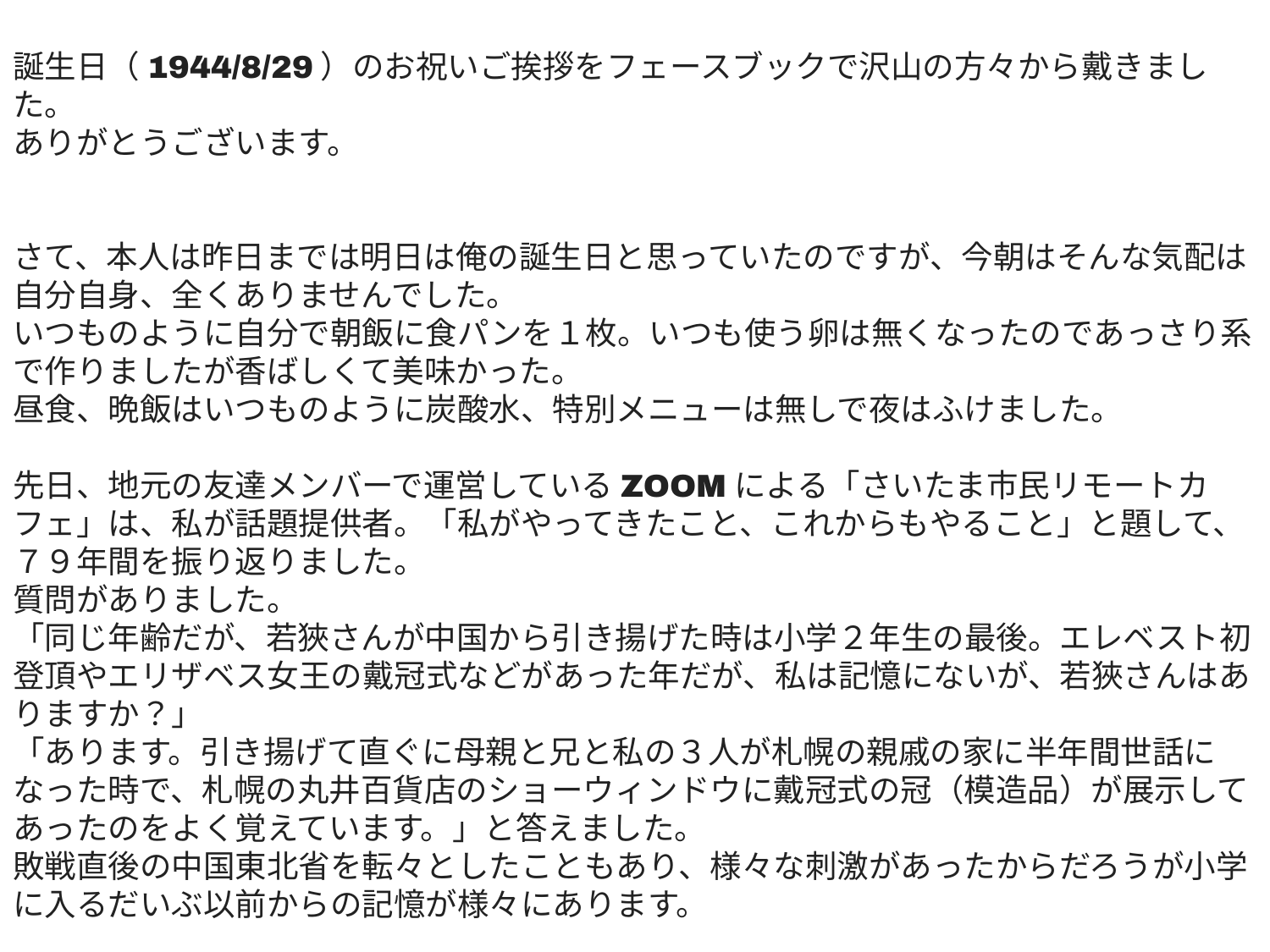

誕生日（1944/8/29）のお祝いご挨拶をフェースブックで沢山の方々から戴きました。
ありがとうございます。

さて、本人は昨日までは明日は俺の誕生日と思っていたのですが、今朝はそんな気配は自分自身、全くありませんでした。
いつものように自分で朝飯に食パンを１枚。いつも使う卵は無くなったのであっさり系で作りましたが香ばしくて美味かった。
昼食、晩飯はいつものように炭酸水、特別メニューは無しで夜はふけました。
先日、地元の友達メンバーで運営しているZOOMによる「さいたま市民リモートカフェ」は、私が話題提供者。「私がやってきたこと、これからもやること」と題して、７９年間を振り返りました。
質問がありました。
「同じ年齢だが、若狹さんが中国から引き揚げた時は小学２年生の最後。エレベスト初登頂やエリザベス女王の戴冠式などがあった年だが、私は記憶にないが、若狹さんはありますか？」
「あります。引き揚げて直ぐに母親と兄と私の３人が札幌の親戚の家に半年間世話になった時で、札幌の丸井百貨店のショーウィンドウに戴冠式の冠（模造品）が展示してあったのをよく覚えています。」と答えました。
敗戦直後の中国東北省を転々としたこともあり、様々な刺激があったからだろうが小学に入るだいぶ以前からの記憶が様々にあります。